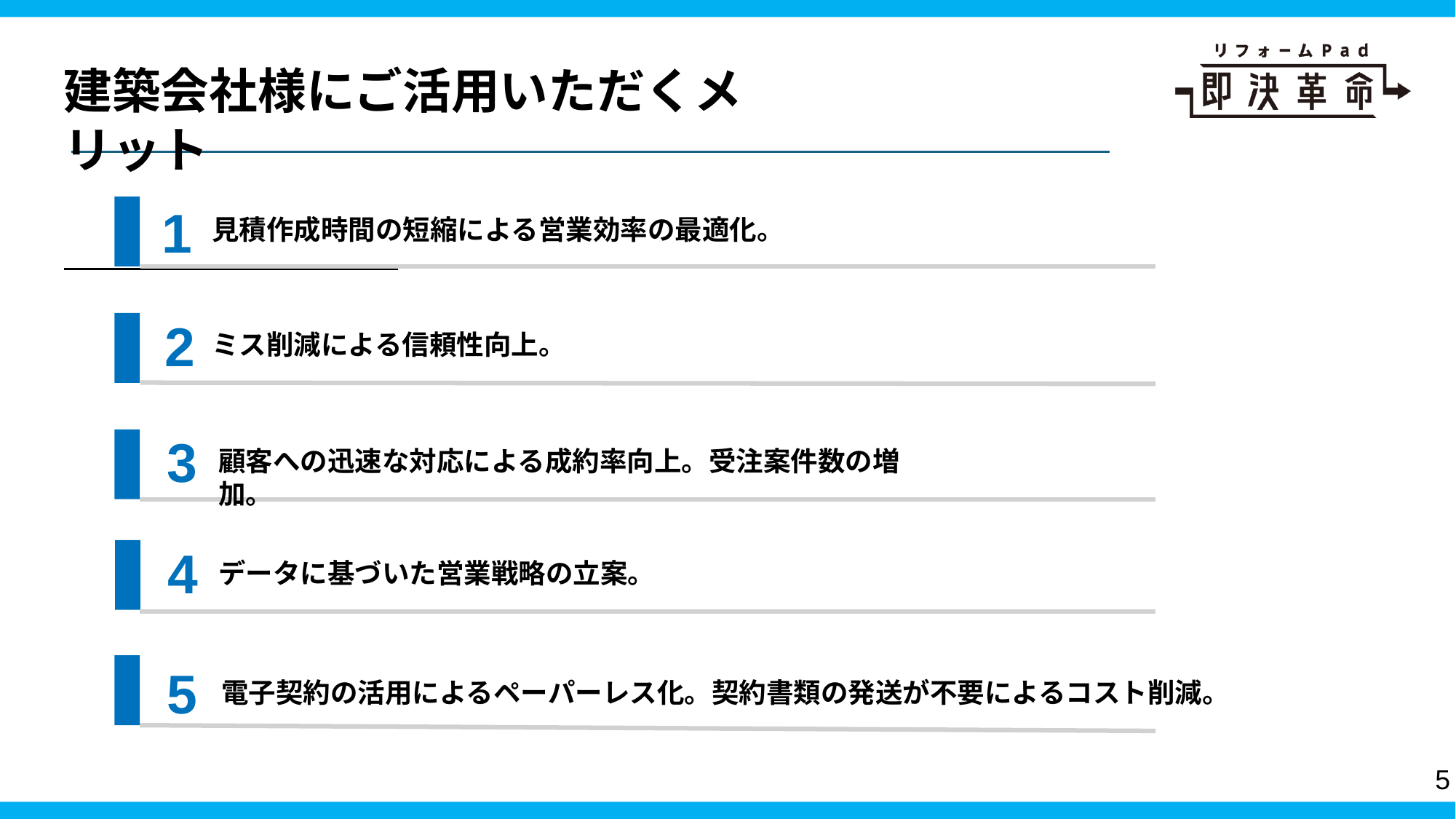

建築会社様にご活用いただくメリット

1

見積作成時間の短縮による営業効率の最適化。
2

ミス削減による信頼性向上。
3

顧客への迅速な対応による成約率向上。受注案件数の増加。
4

データに基づいた営業戦略の立案。
5

電子契約の活用によるペーパーレス化。契約書類の発送が不要によるコスト削減。
5